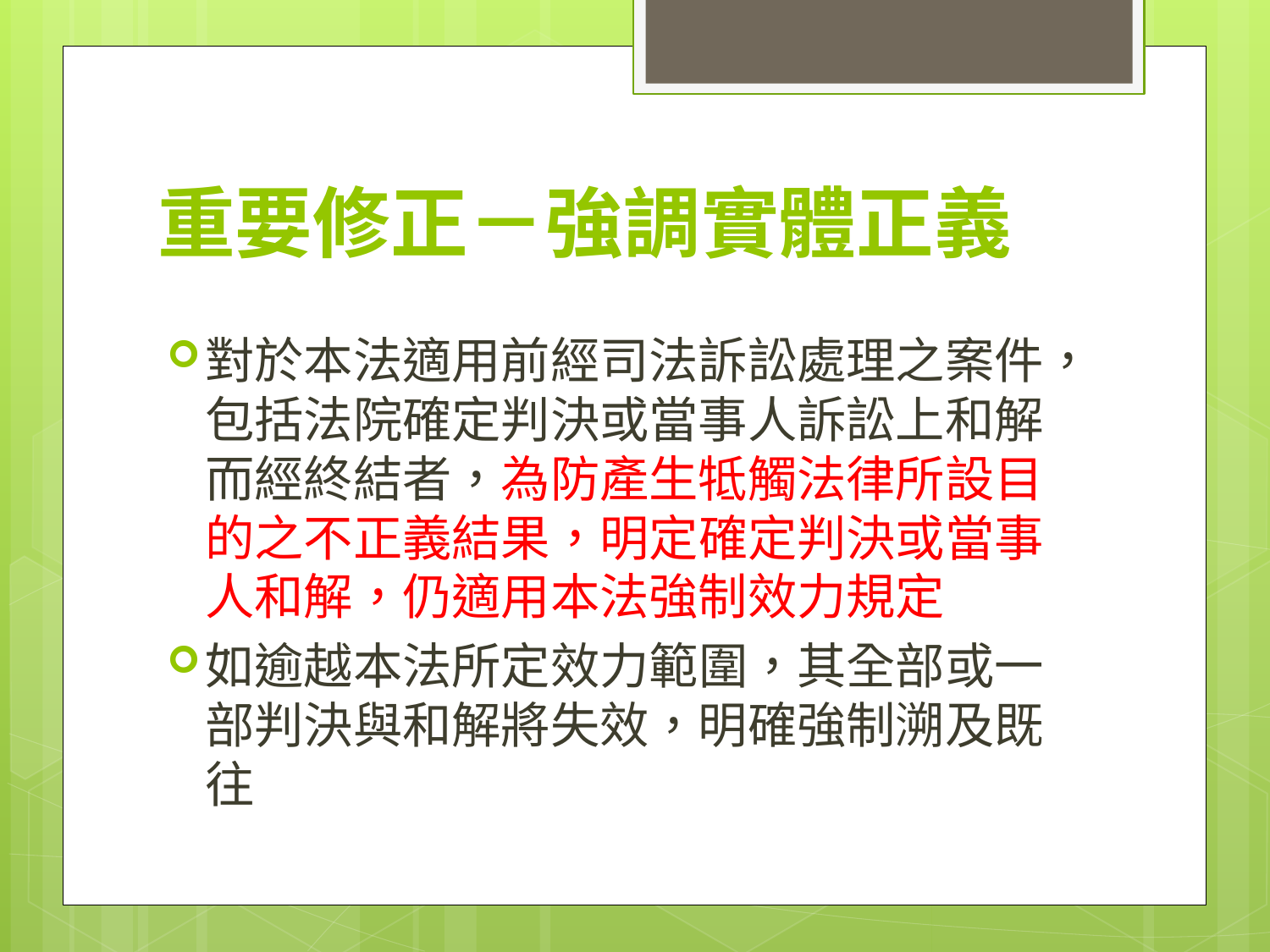

# 重要修正－強調實體正義
對於本法適用前經司法訴訟處理之案件，包括法院確定判決或當事人訴訟上和解而經終結者，為防產生牴觸法律所設目的之不正義結果，明定確定判決或當事人和解，仍適用本法強制效力規定
如逾越本法所定效力範圍，其全部或一部判決與和解將失效，明確強制溯及既往